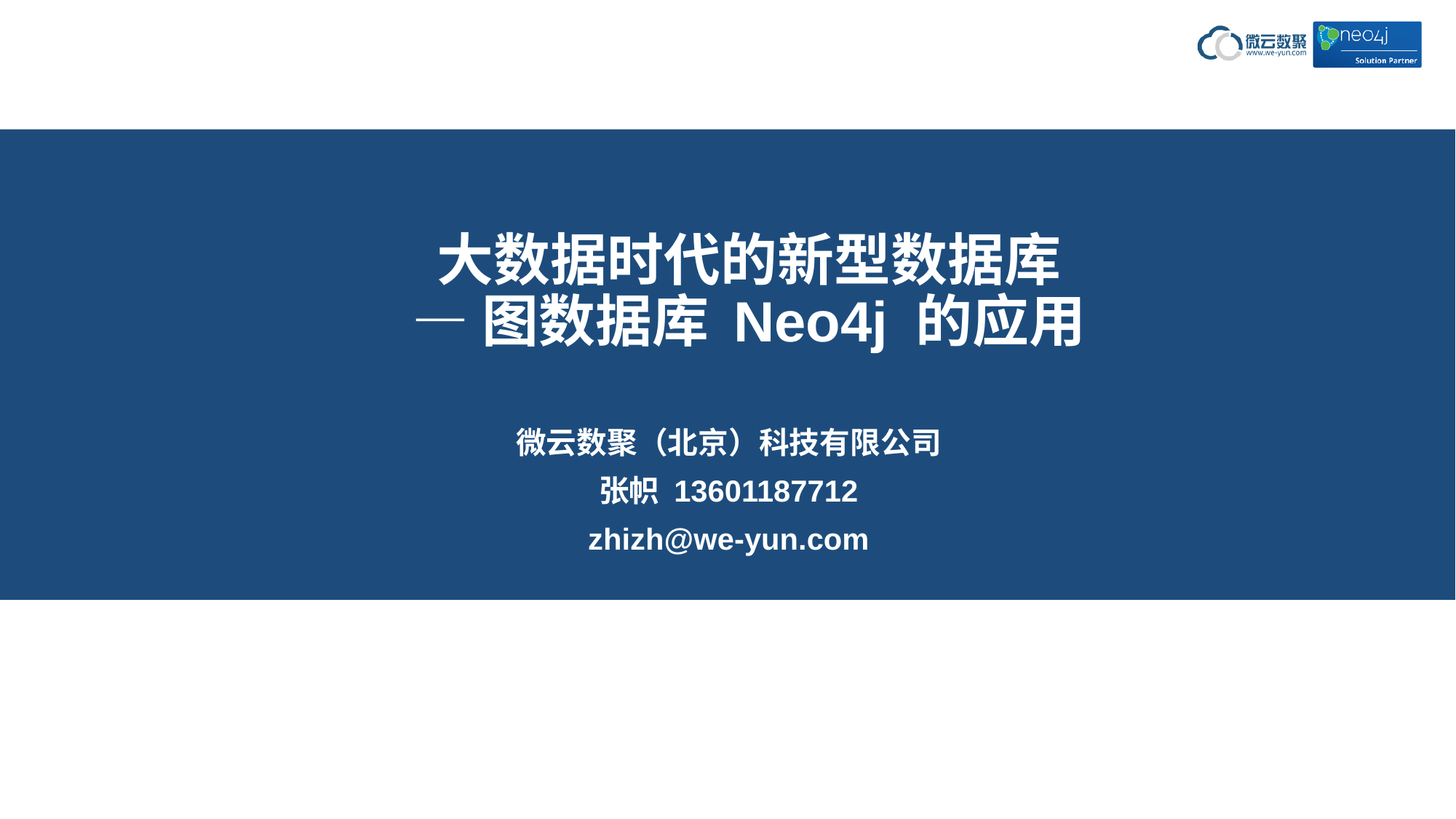

# 大数据时代的新型数据库 — 图数据库 Neo4j 的应用
微云数聚（北京）科技有限公司
张帜 13601187712
zhizh@we-yun.com